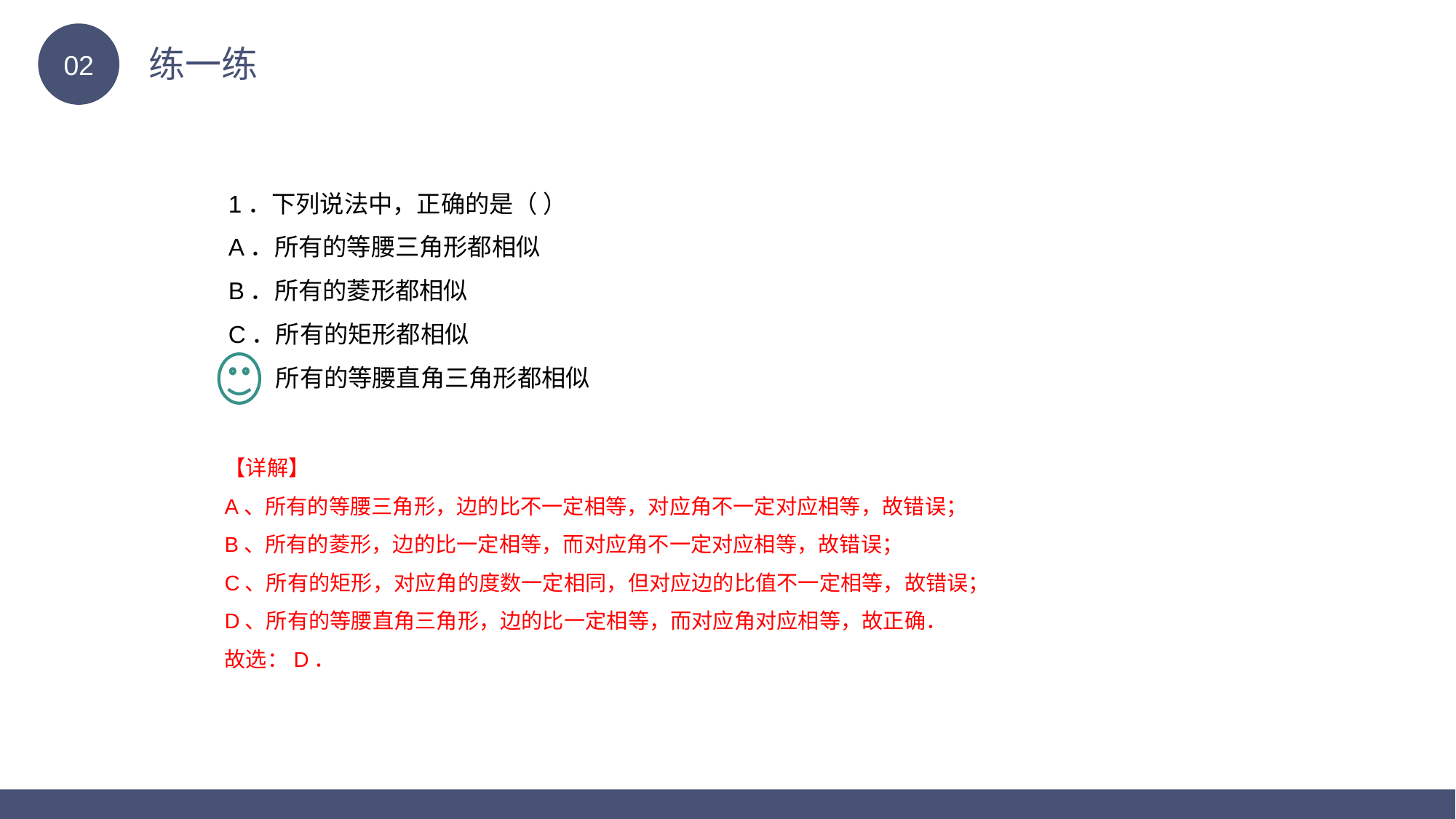

BY YUSHEN
02
练一练
1．下列说法中，正确的是（ ）
A．所有的等腰三角形都相似
B．所有的菱形都相似
C．所有的矩形都相似
D．所有的等腰直角三角形都相似

【详解】
A、所有的等腰三角形，边的比不一定相等，对应角不一定对应相等，故错误；
B、所有的菱形，边的比一定相等，而对应角不一定对应相等，故错误；
C、所有的矩形，对应角的度数一定相同，但对应边的比值不一定相等，故错误；
D、所有的等腰直角三角形，边的比一定相等，而对应角对应相等，故正确．
故选：D．